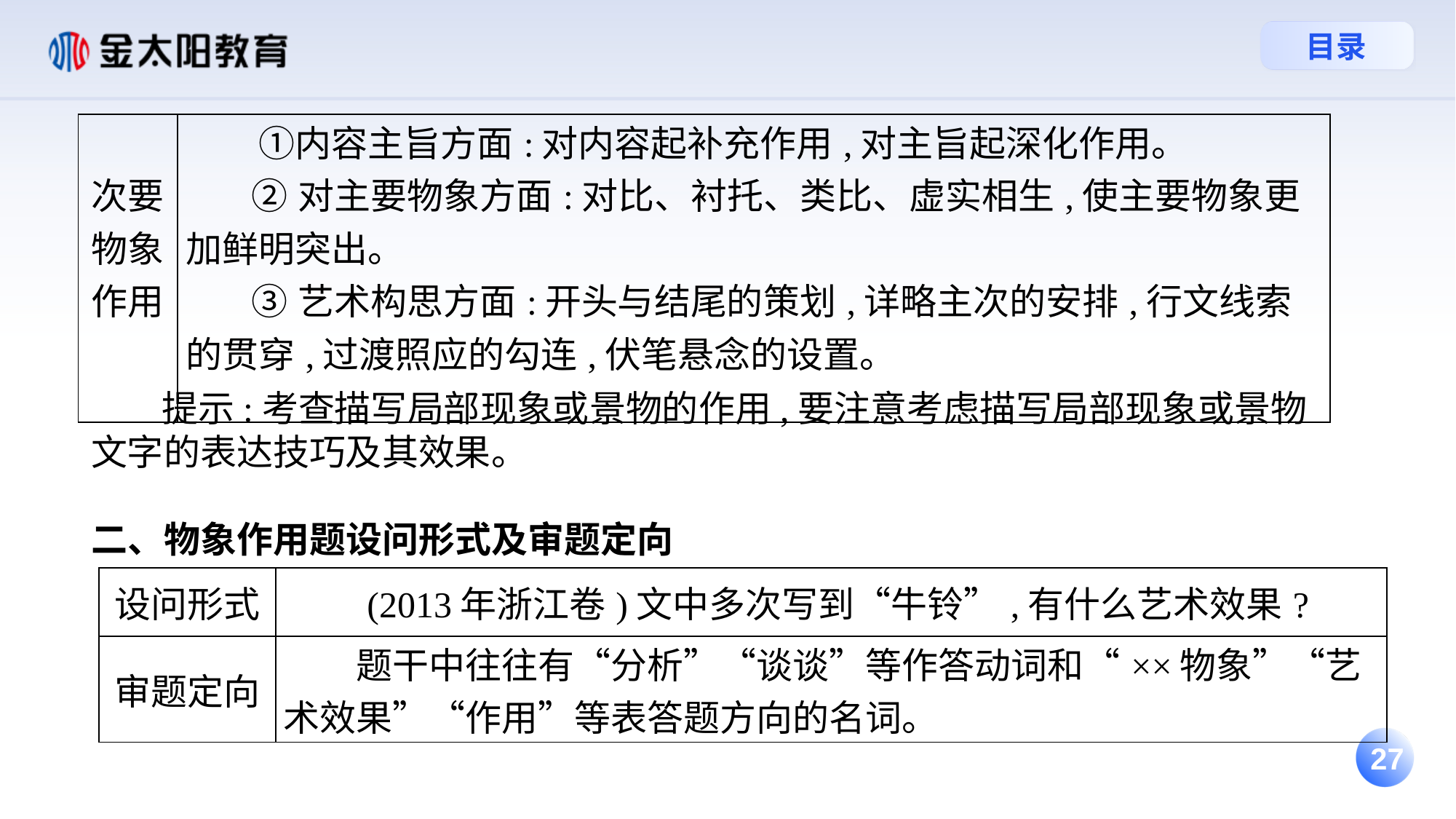

| 次要物象作用 | ①内容主旨方面:对内容起补充作用,对主旨起深化作用。 ②对主要物象方面:对比、衬托、类比、虚实相生,使主要物象更加鲜明突出。　 ③艺术构思方面:开头与结尾的策划,详略主次的安排,行文线索的贯穿,过渡照应的勾连,伏笔悬念的设置。 |
| --- | --- |
|  |  |

　       提示:考查描写局部现象或景物的作用,要注意考虑描写局部现象或景物文字的表达技巧及其效果。

二、物象作用题设问形式及审题定向
| 设问形式 | (2013年浙江卷)文中多次写到“牛铃”,有什么艺术效果? |
| --- | --- |
| 审题定向 | 题干中往往有“分析”“谈谈”等作答动词和“××物象”“艺术效果”“作用”等表答题方向的名词。 |